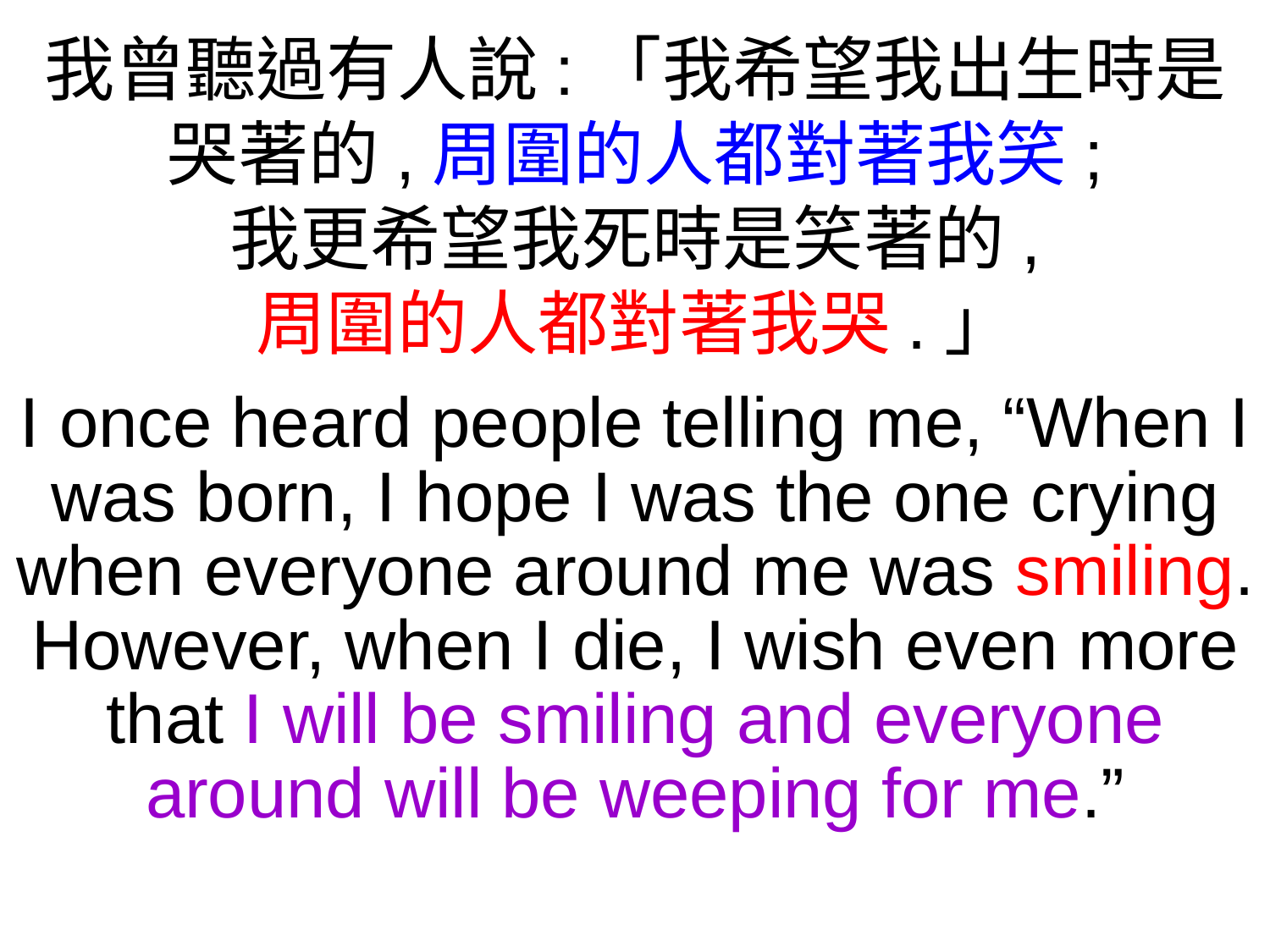

我曾聽過有人說:「我希望我出生時是
哭著的,周圍的人都對著我笑;
我更希望我死時是笑著的,
周圍的人都對著我哭.」
I once heard people telling me, “When I was born, I hope I was the one crying when everyone around me was smiling. However, when I die, I wish even more that I will be smiling and everyone around will be weeping for me.”